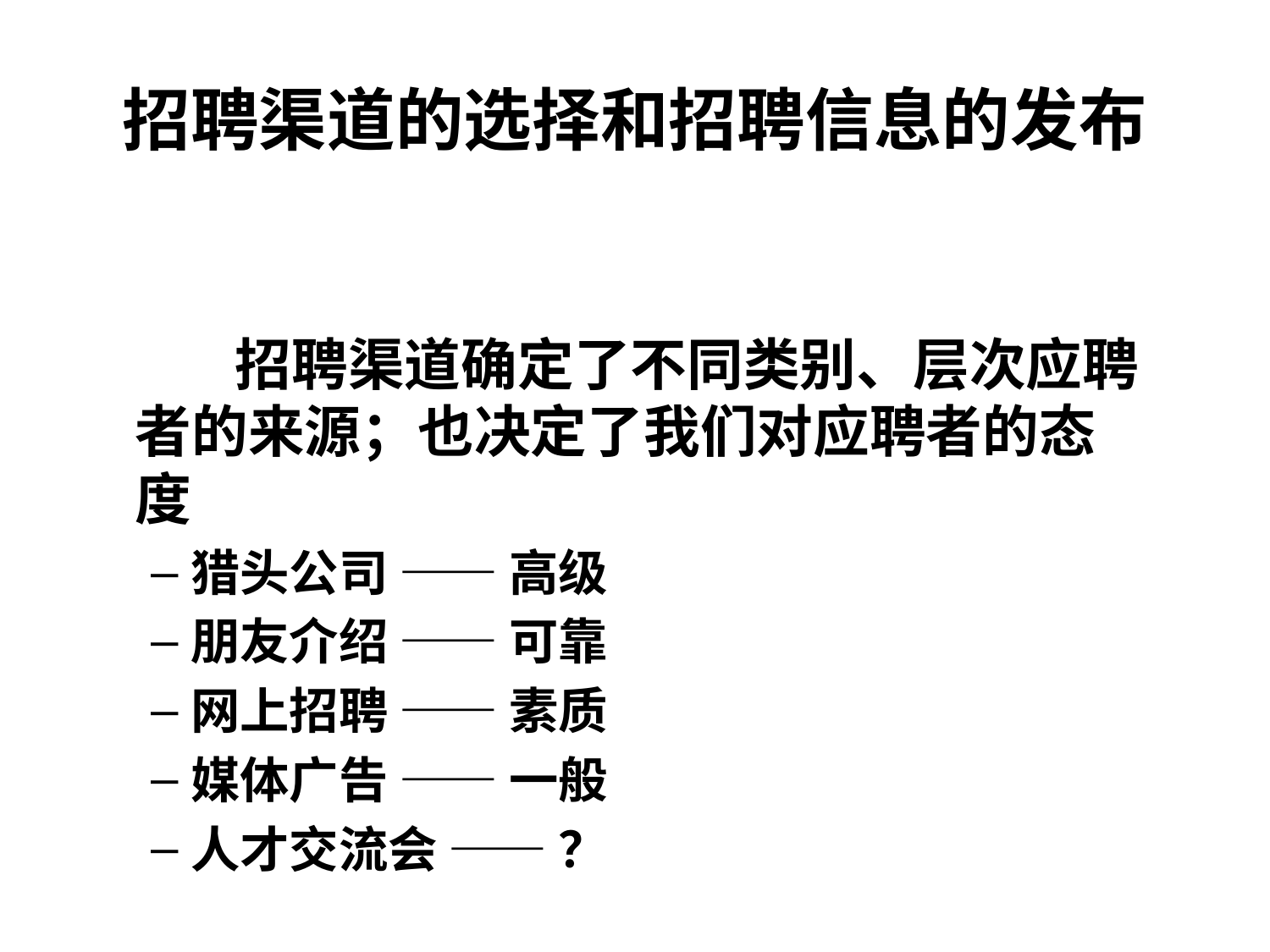

# 招聘渠道的选择和招聘信息的发布

      　招聘渠道确定了不同类别、层次应聘者的来源；也决定了我们对应聘者的态度
猎头公司 —— 高级
朋友介绍 —— 可靠
网上招聘 —— 素质
媒体广告 —— 一般
人才交流会 —— ？